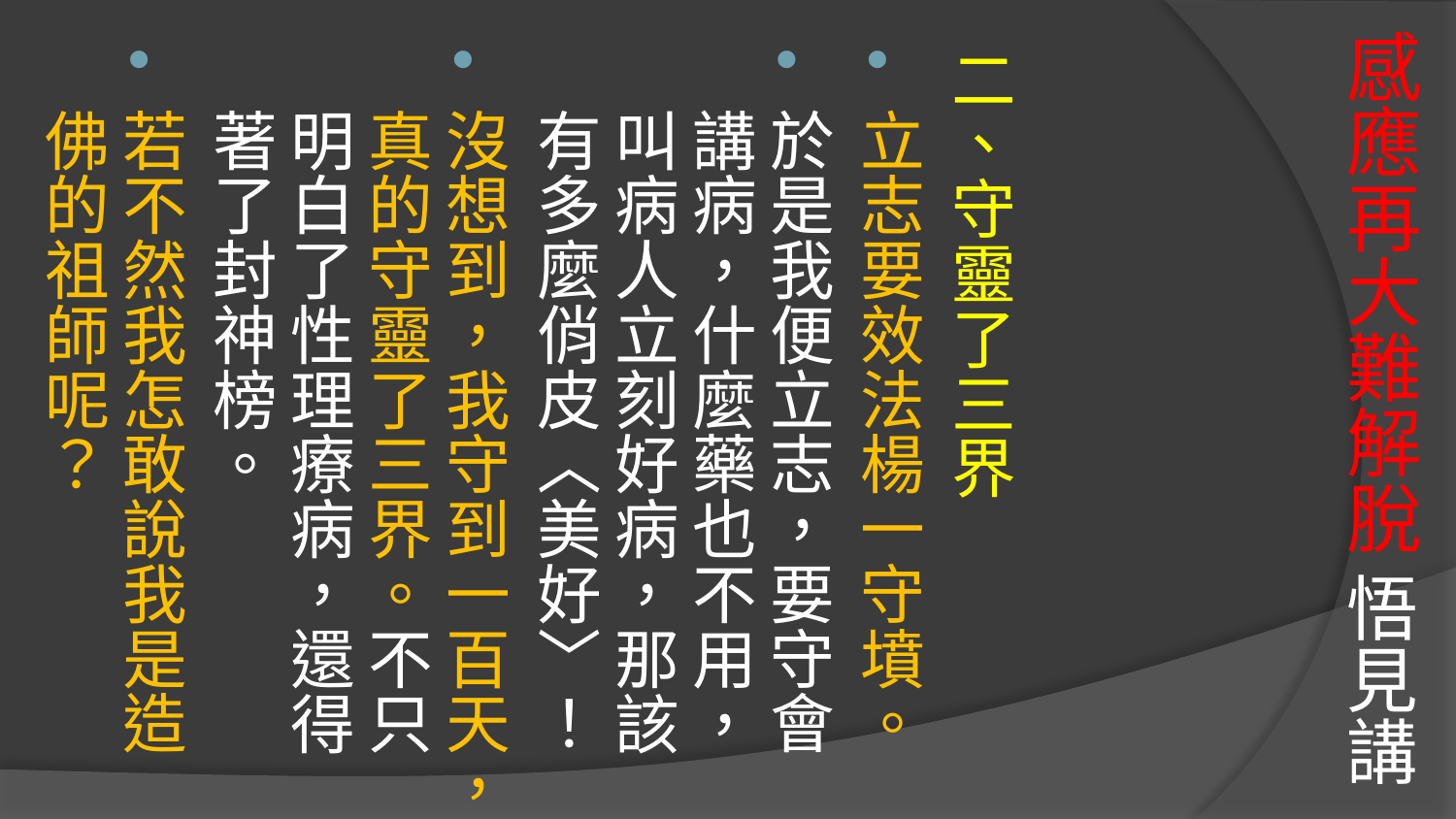

# 感應再大難解脫 悟見講
二、守靈了三界
立志要效法楊一守墳。
於是我便立志，要守會講病，什麼藥也不用，叫病人立刻好病，那該有多麼俏皮〈美好〉！
沒想到，我守到一百天，真的守靈了三界。不只明白了性理療病，還得著了封神榜。
若不然我怎敢說我是造佛的祖師呢？